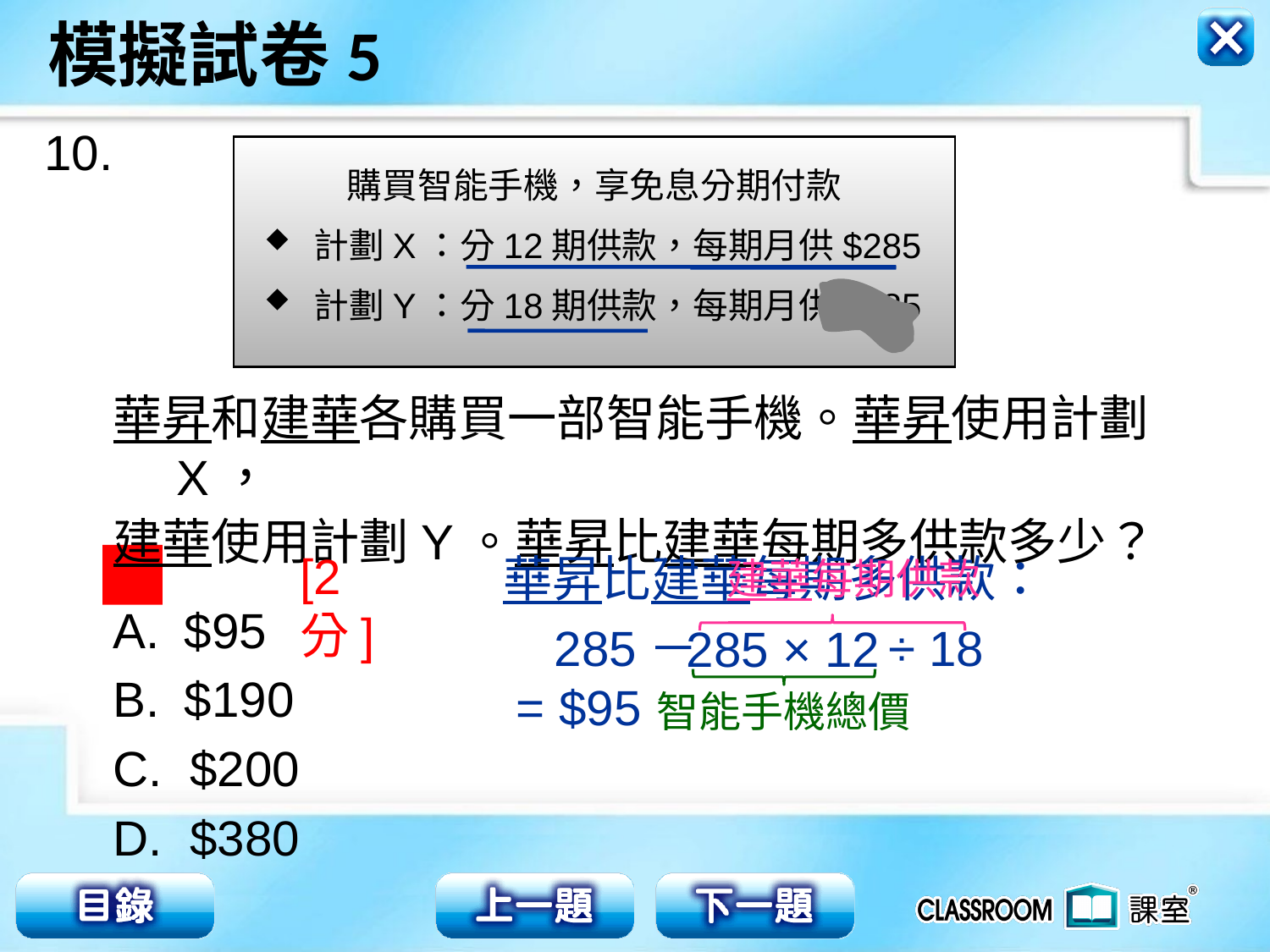

10.
購買智能手機，享免息分期付款
 計劃X：分12期供款，每期月供$285
 計劃Y：分18期供款，每期月供$285

華昇和建華各購買一部智能手機。華昇使用計劃X，
建華使用計劃Y。華昇比建華每期多供款多少？
$95
$190
C.  $200
D.  $380

[2分]

華昇比建華每期多供款：
建華每期供款

285－
÷ 18
285 × 12
= $95
智能手機總價